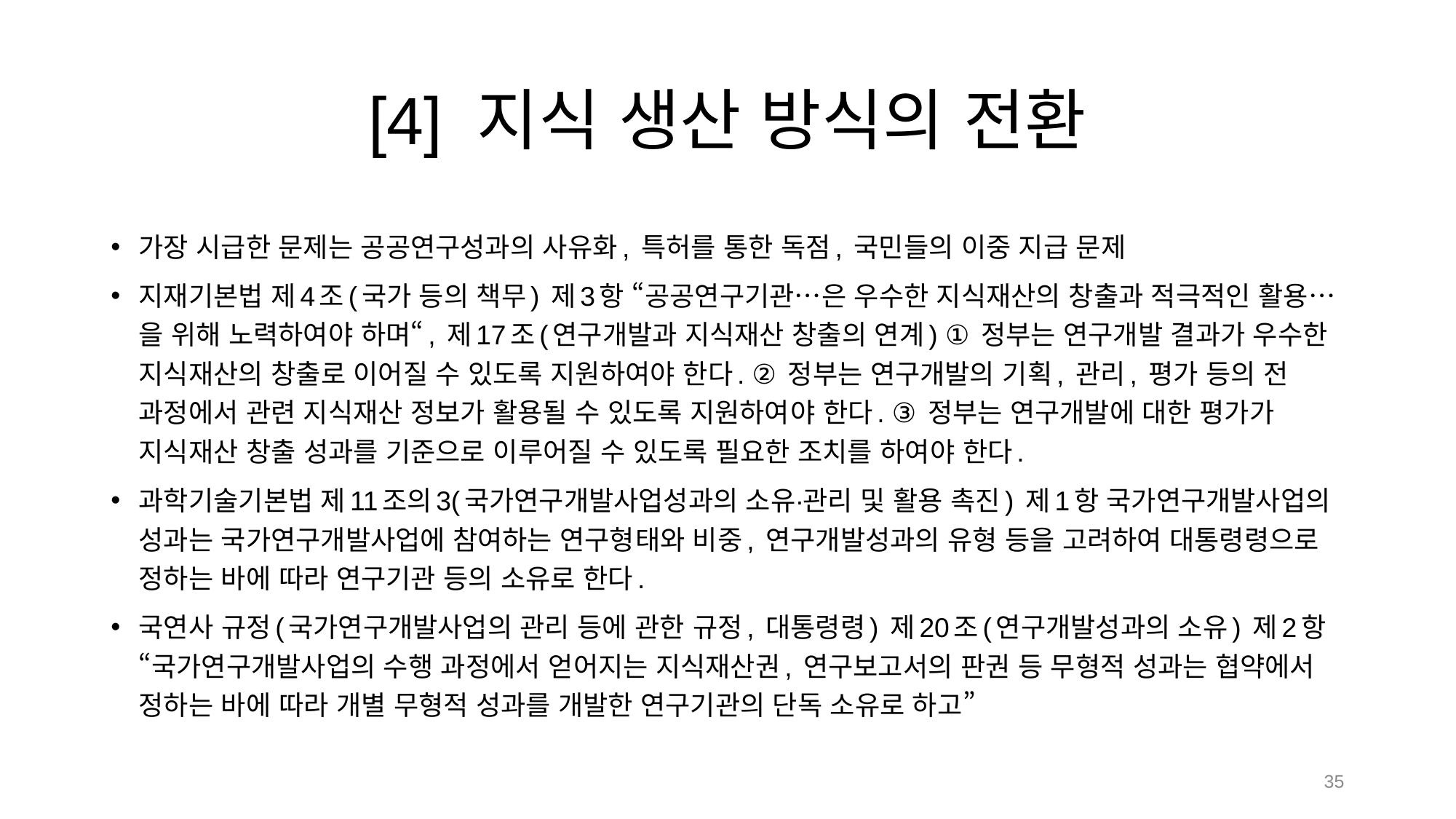

# [4] 지식 생산 방식의 전환
가장 시급한 문제는 공공연구성과의 사유화, 특허를 통한 독점, 국민들의 이중 지급 문제
지재기본법 제4조(국가 등의 책무) 제3항 “공공연구기관…은 우수한 지식재산의 창출과 적극적인 활용…을 위해 노력하여야 하며“, 제17조(연구개발과 지식재산 창출의 연계) ① 정부는 연구개발 결과가 우수한 지식재산의 창출로 이어질 수 있도록 지원하여야 한다. ② 정부는 연구개발의 기획, 관리, 평가 등의 전 과정에서 관련 지식재산 정보가 활용될 수 있도록 지원하여야 한다. ③ 정부는 연구개발에 대한 평가가 지식재산 창출 성과를 기준으로 이루어질 수 있도록 필요한 조치를 하여야 한다.
과학기술기본법 제11조의3(국가연구개발사업성과의 소유∙관리 및 활용 촉진) 제1항 국가연구개발사업의 성과는 국가연구개발사업에 참여하는 연구형태와 비중, 연구개발성과의 유형 등을 고려하여 대통령령으로 정하는 바에 따라 연구기관 등의 소유로 한다.
국연사 규정(국가연구개발사업의 관리 등에 관한 규정, 대통령령) 제20조(연구개발성과의 소유) 제2항 “국가연구개발사업의 수행 과정에서 얻어지는 지식재산권, 연구보고서의 판권 등 무형적 성과는 협약에서 정하는 바에 따라 개별 무형적 성과를 개발한 연구기관의 단독 소유로 하고”
35